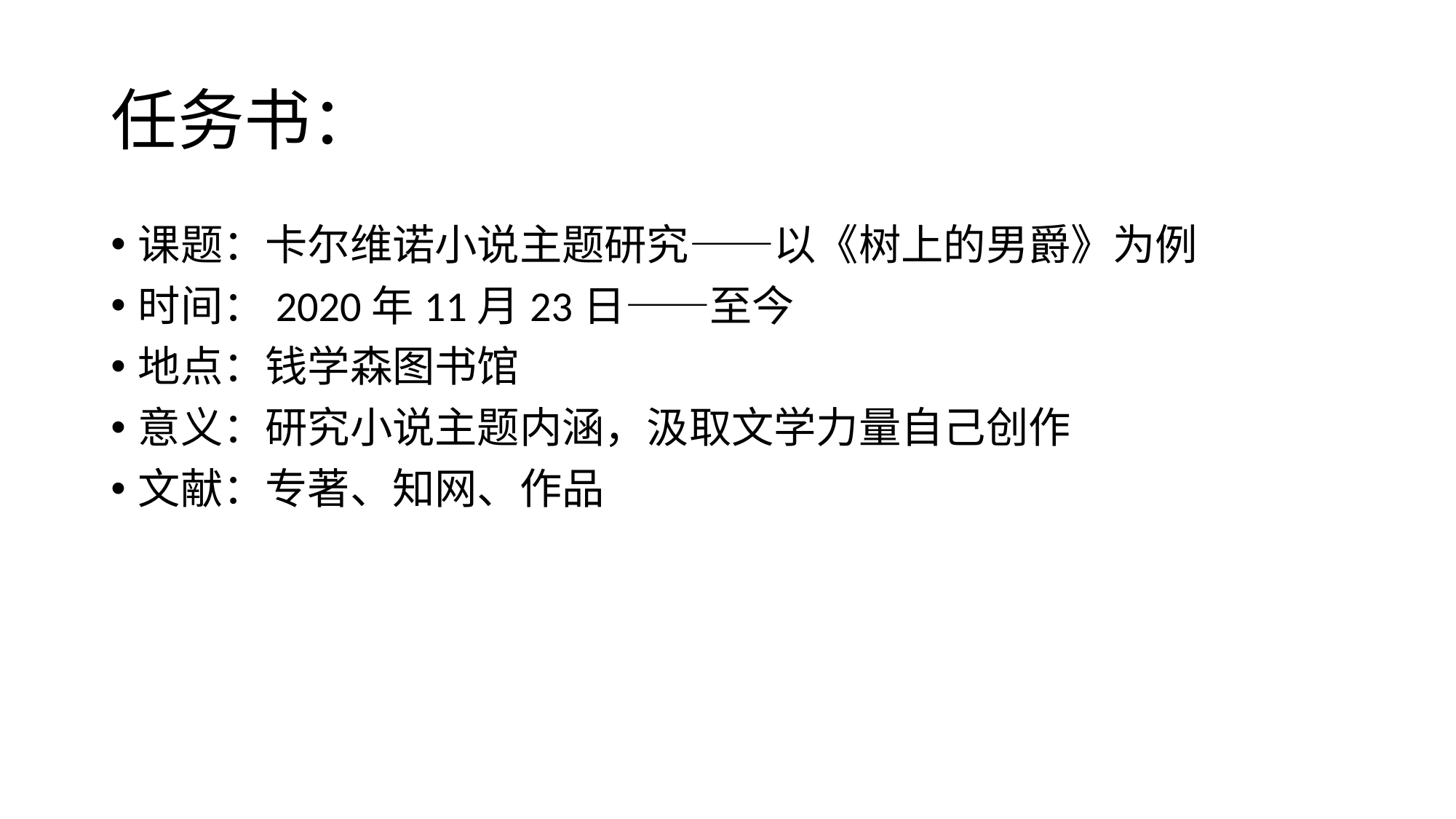

# 任务书：
课题：卡尔维诺小说主题研究——以《树上的男爵》为例
时间：2020年11月23日——至今
地点：钱学森图书馆
意义：研究小说主题内涵，汲取文学力量自己创作
文献：专著、知网、作品